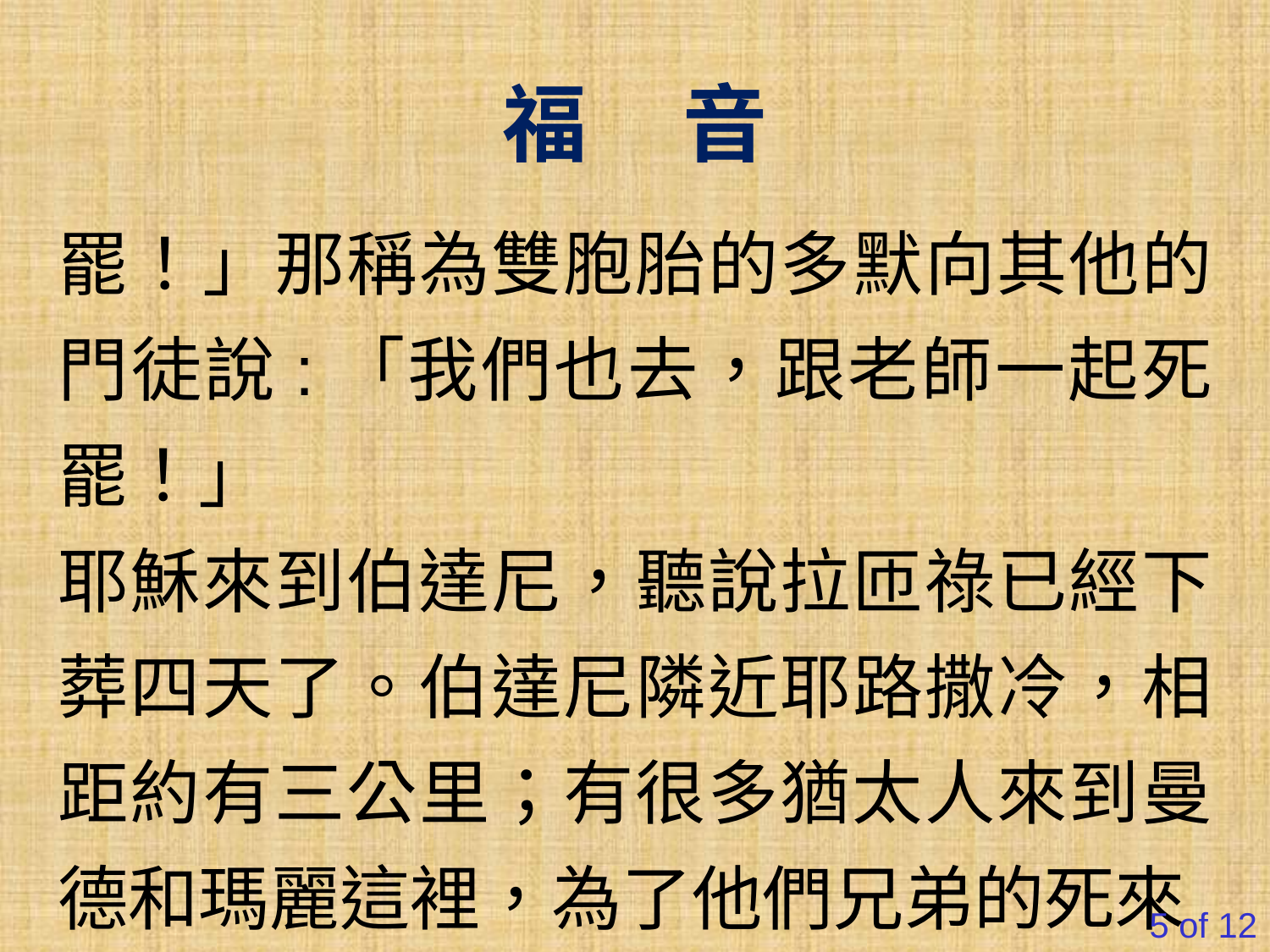

福     音

罷！」那稱為雙胞胎的多默向其他的門徒說:「我們也去，跟老師一起死罷！」
耶穌來到伯達尼，聽說拉匝祿已經下葬四天了。伯達尼隣近耶路撒冷，相距約有三公里；有很多猶太人來到曼德和瑪麗這裡，為了他們兄弟的死來
5 of 12